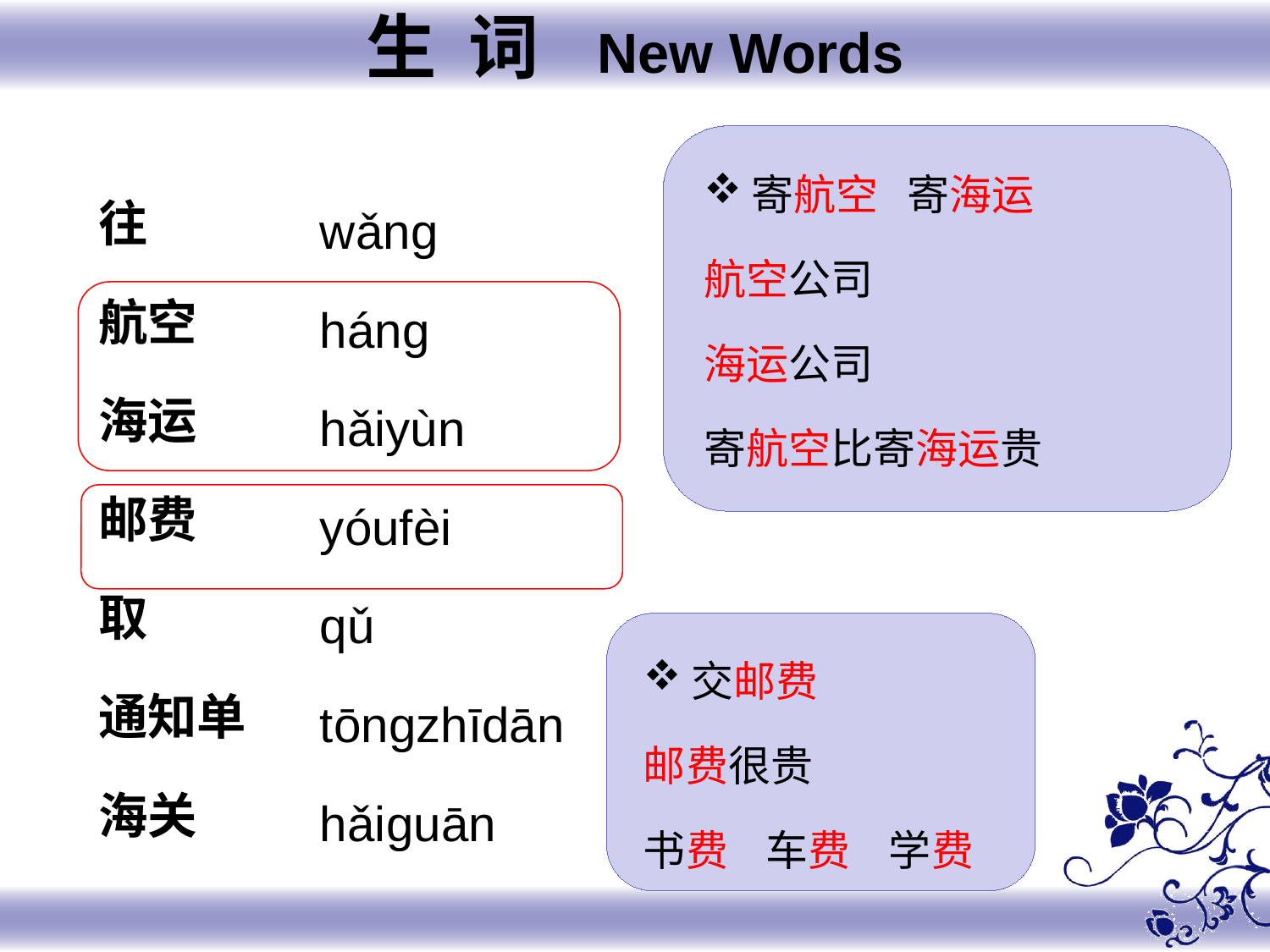

生  词   New Words

寄航空   寄海运
航空公司
海运公司
寄航空比寄海运贵

往
航空
海运
邮费
取
通知单
海关
wǎnɡ
hánɡ
hǎiyùn
yóufèi
qǔ
tōnɡzhīdān
hǎiɡuān

交邮费
邮费很贵
书费    车费    学费